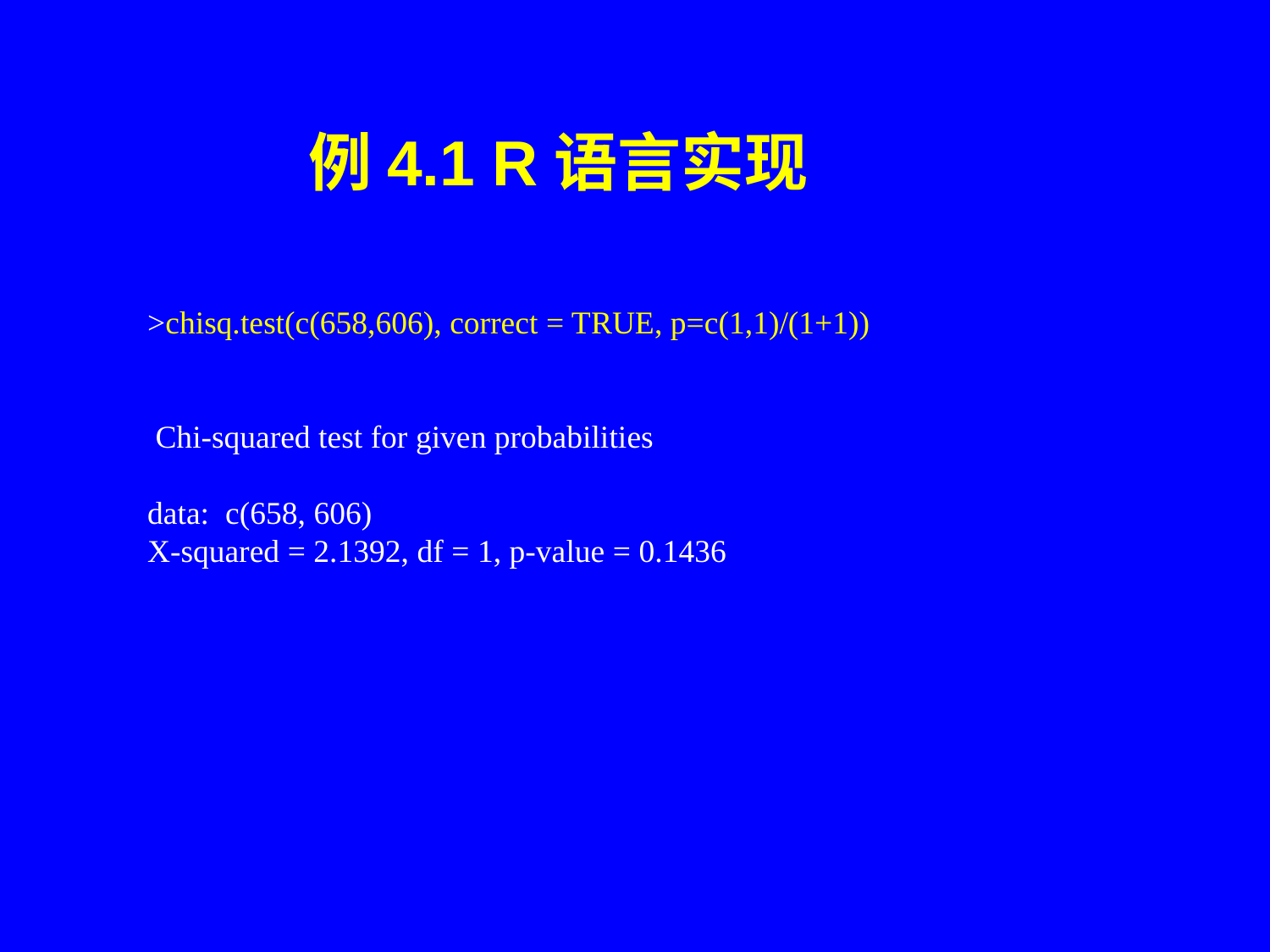

例4.1 R语言实现
>chisq.test(c(658,606), correct = TRUE, p=c(1,1)/(1+1))

 Chi-squared test for given probabilities

data:  c(658, 606)
X-squared = 2.1392, df = 1, p-value = 0.1436